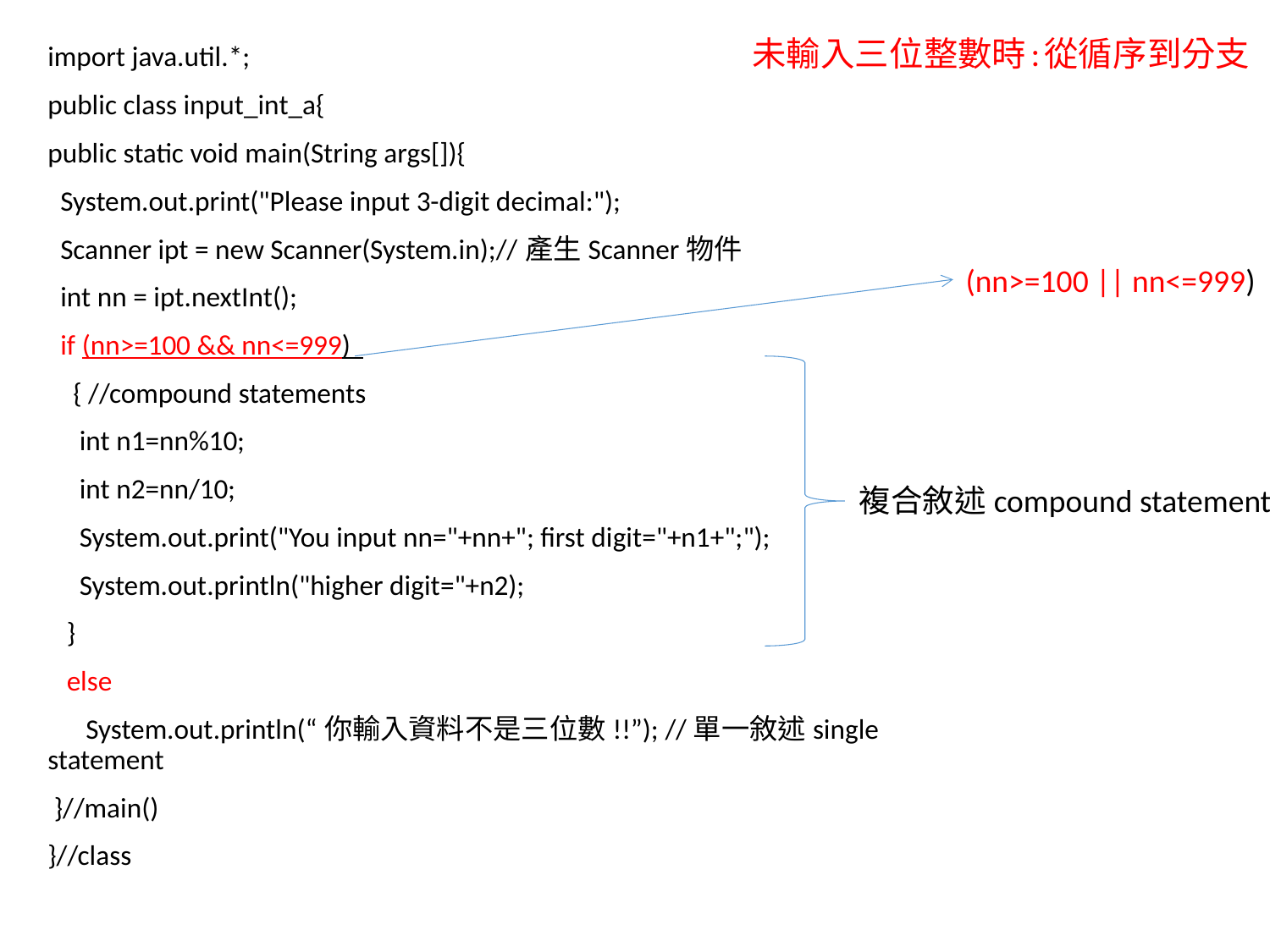

# 未輸入三位整數時:從循序到分支
import java.util.*;
public class input_int_a{
public static void main(String args[]){
  System.out.print("Please input 3-digit decimal:");
  Scanner ipt = new Scanner(System.in);//產生Scanner物件
  int nn = ipt.nextInt();
  if (nn>=100 && nn<=999)
    { //compound statements
     int n1=nn%10;
     int n2=nn/10;
     System.out.print("You input nn="+nn+"; first digit="+n1+";");
     System.out.println("higher digit="+n2);
   }
   else
      System.out.println(“你輸入資料不是三位數!!”); //單一敘述single statement
 }//main()
}//class
(nn>=100 || nn<=999)

複合敘述compound statements